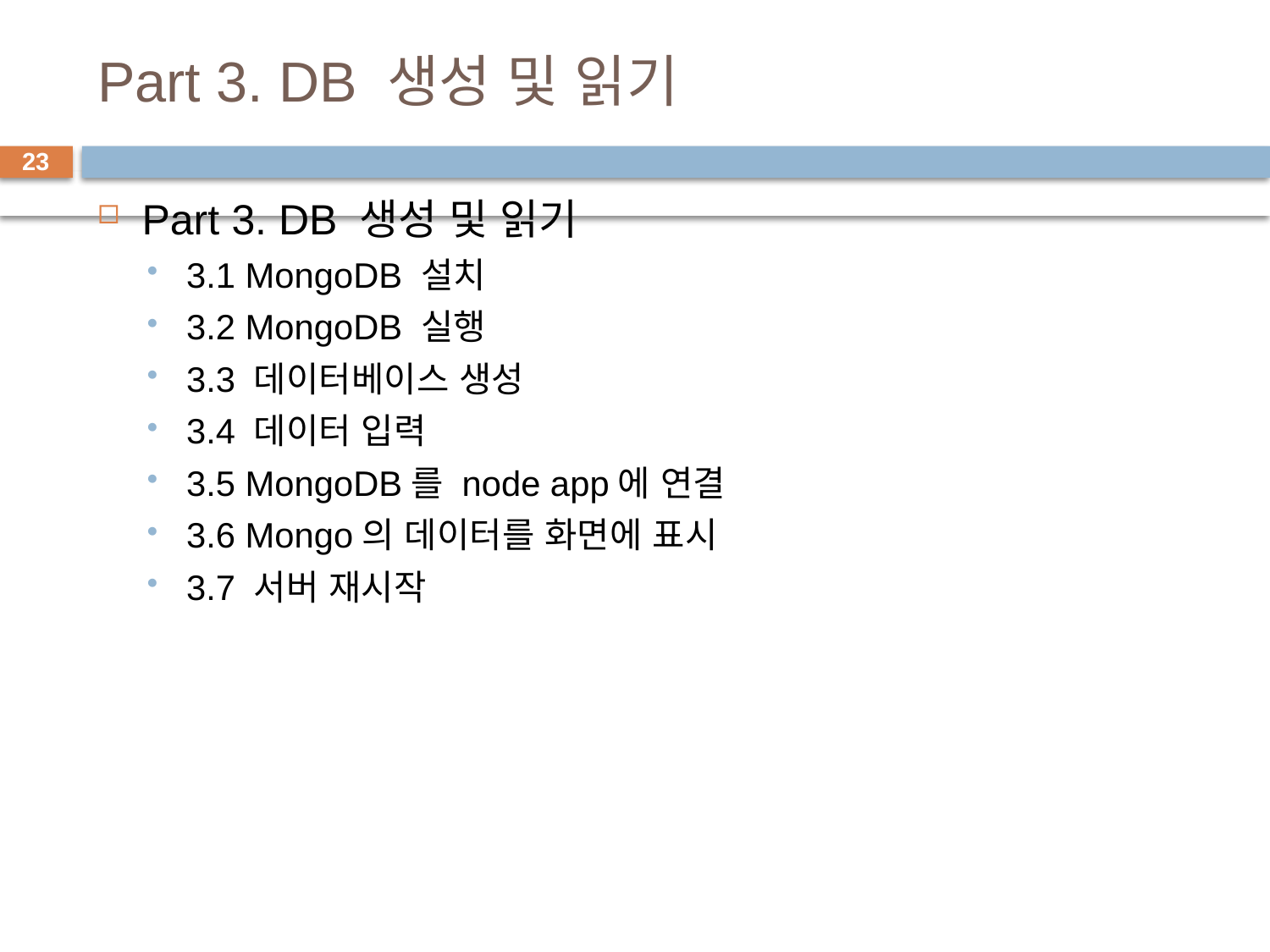

# Part 3. DB 생성 및 읽기
23
Part 3. DB 생성 및 읽기
3.1 MongoDB 설치
3.2 MongoDB 실행
3.3 데이터베이스 생성
3.4 데이터 입력
3.5 MongoDB를 node app에 연결
3.6 Mongo의 데이터를 화면에 표시
3.7 서버 재시작